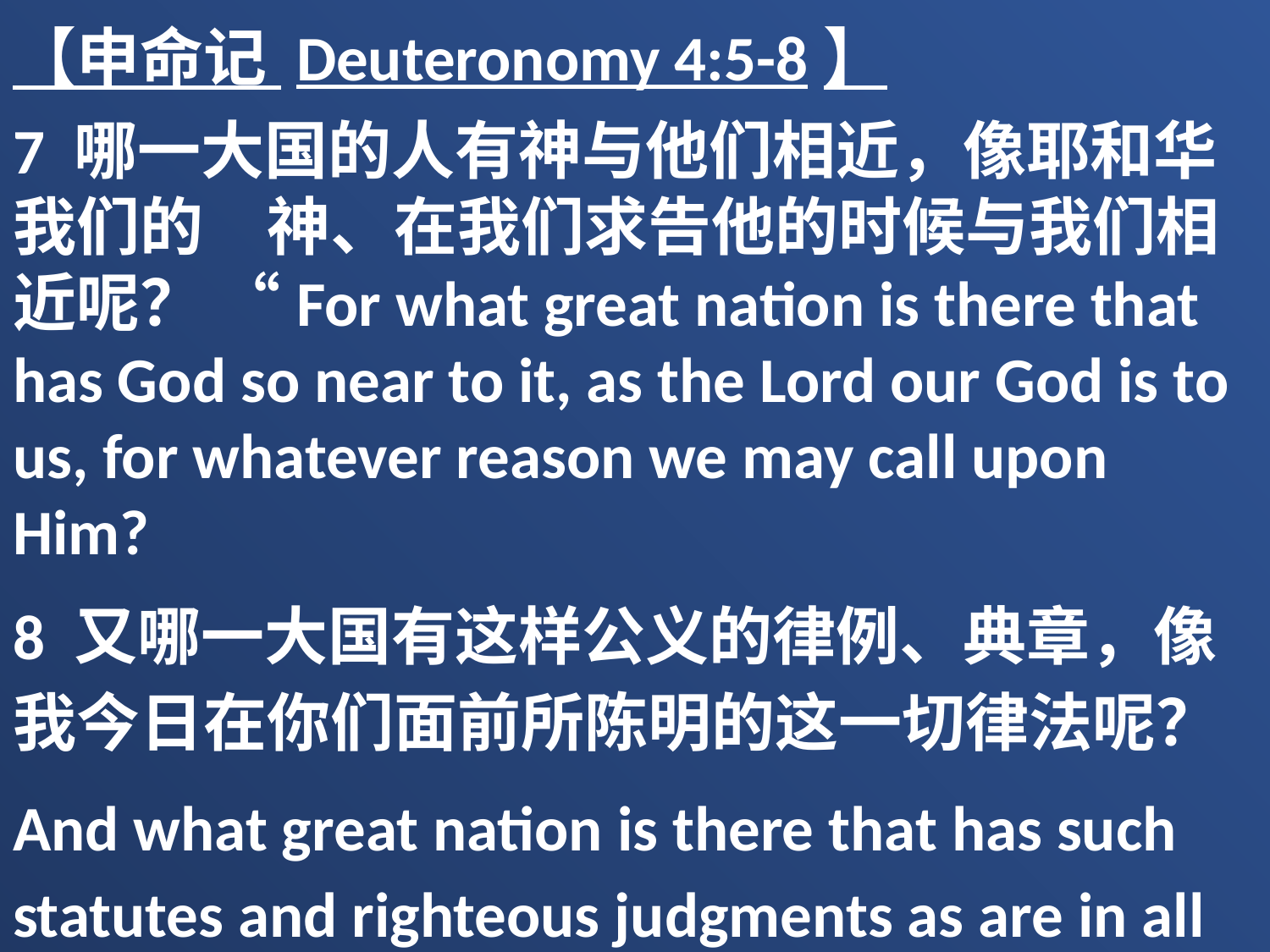

【申命记 Deuteronomy 4:5-8】
7 哪一大国的人有神与他们相近，像耶和华我们的　神、在我们求告他的时候与我们相近呢？ “For what great nation is there that has God so near to it, as the Lord our God is to us, for whatever reason we may call upon Him?
8 又哪一大国有这样公义的律例、典章，像我今日在你们面前所陈明的这一切律法呢？
And what great nation is there that has such statutes and righteous judgments as are in all this law which I set before you this day?